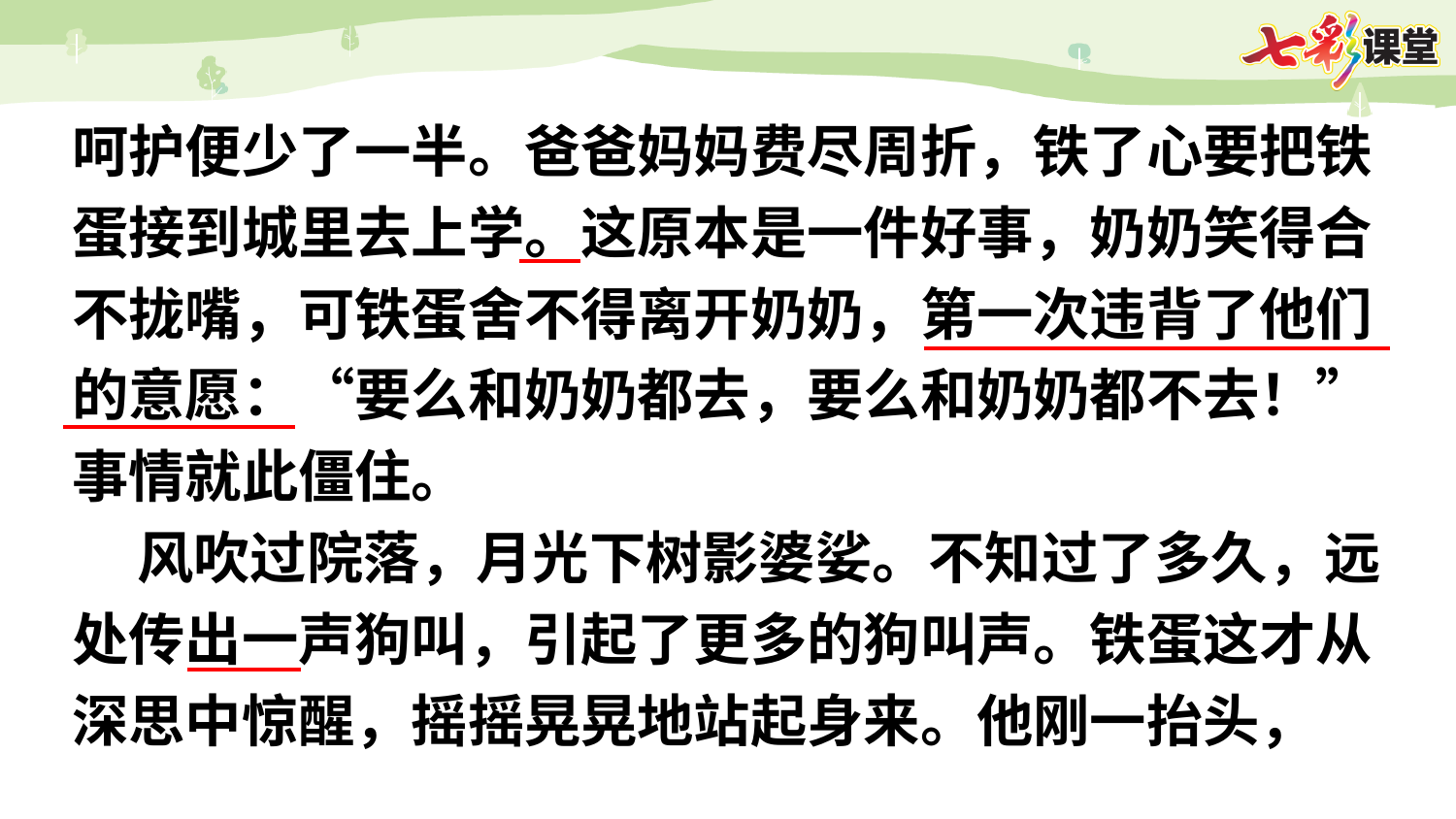

呵护便少了一半。爸爸妈妈费尽周折，铁了心要把铁蛋接到城里去上学。这原本是一件好事，奶奶笑得合不拢嘴，可铁蛋舍不得离开奶奶，第一次违背了他们的意愿：“要么和奶奶都去，要么和奶奶都不去！”事情就此僵住。
    风吹过院落，月光下树影婆娑。不知过了多久，远处传出一声狗叫，引起了更多的狗叫声。铁蛋这才从深思中惊醒，摇摇晃晃地站起身来。他刚一抬头，